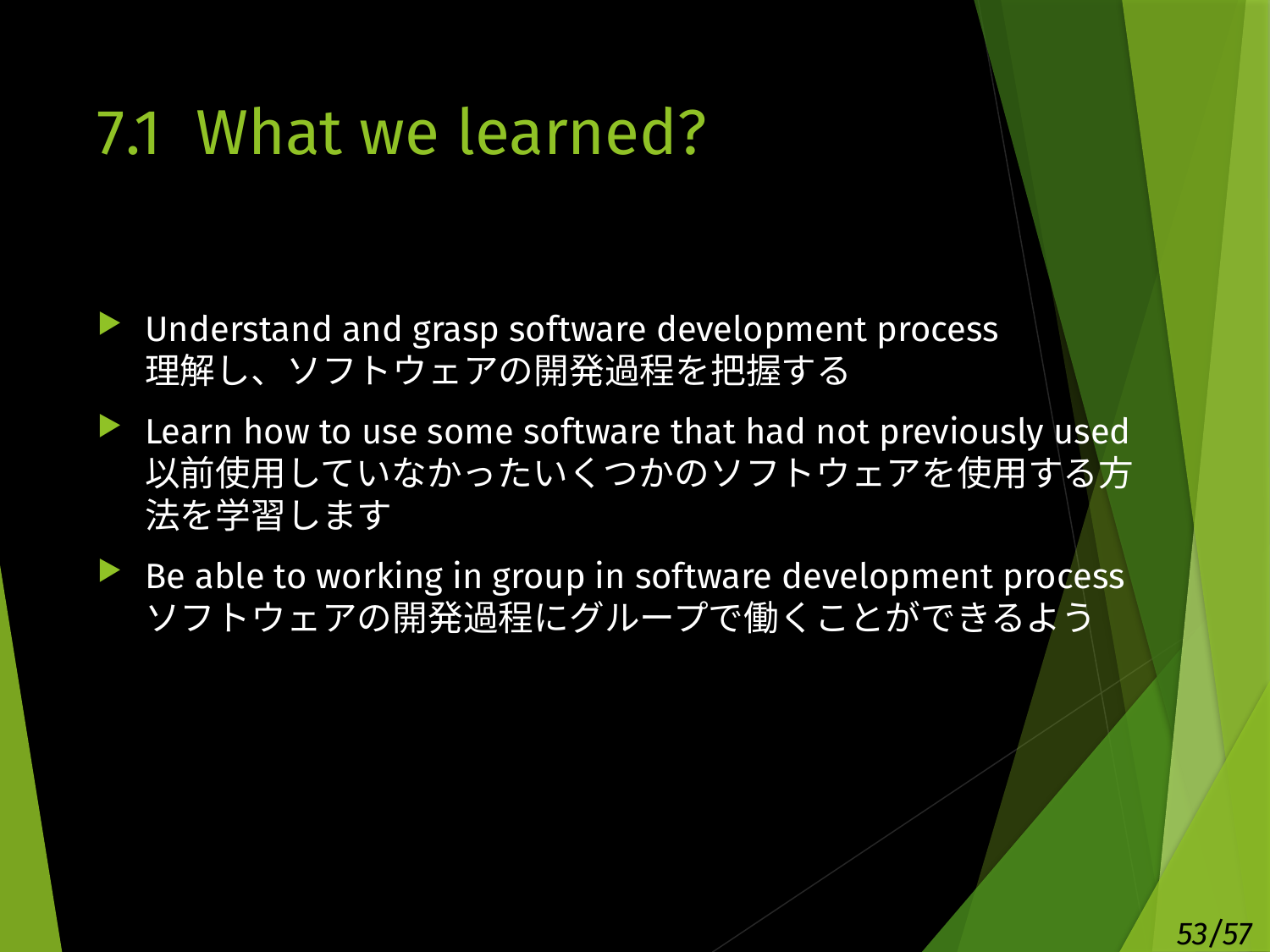

# 7.1  What we learned?
Understand and grasp software development process
理解し、ソフトウェアの開発過程を把握する
Learn how to use some software that had not previously used
以前使用していなかったいくつかのソフトウェアを使用する方法を学習します
Be able to working in group in software development process
ソフトウェアの開発過程にグループで働くことができるよう
53/57